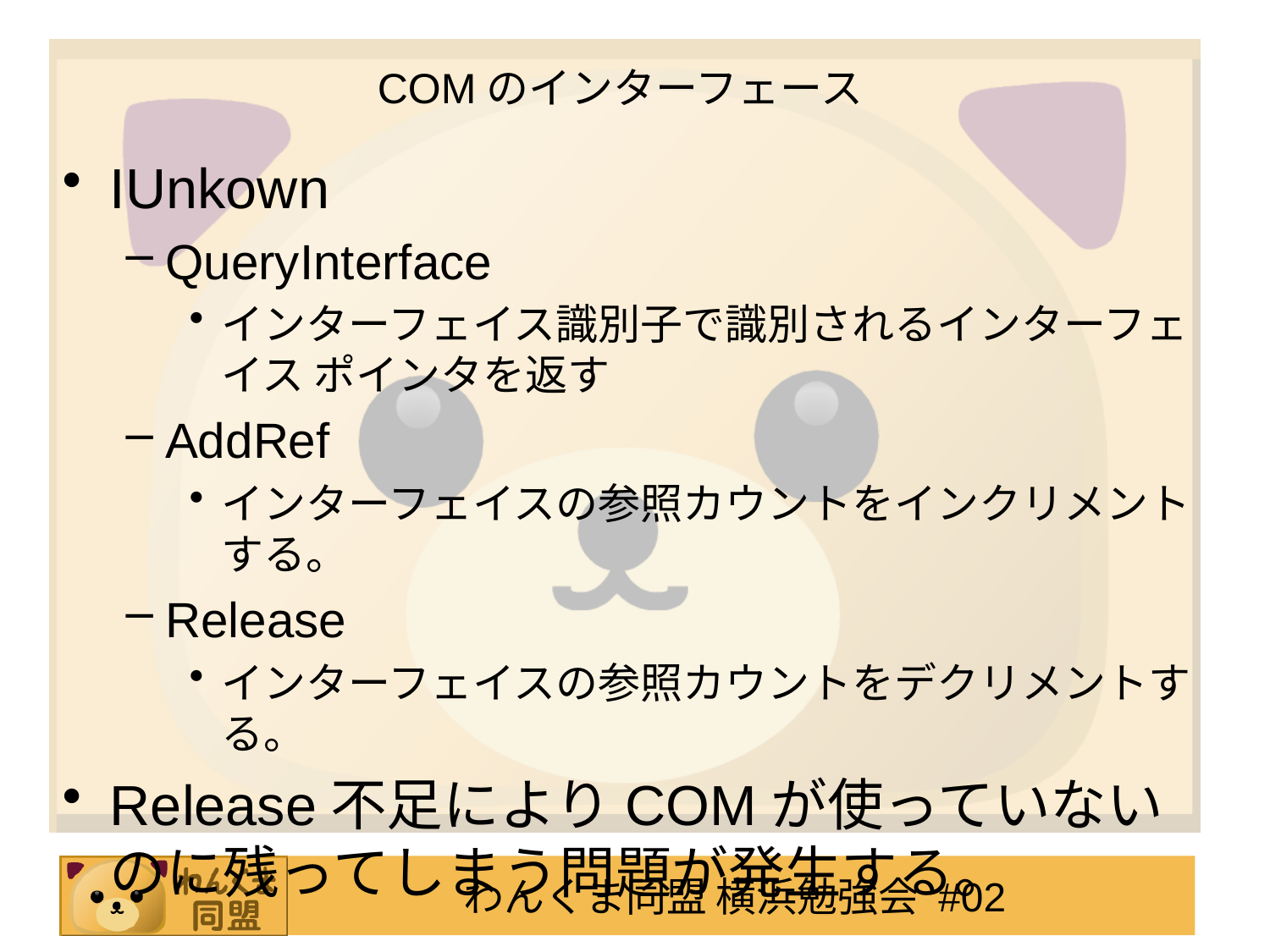

# COMのインターフェース
IUnkown
QueryInterface
インターフェイス識別子で識別されるインターフェイス ポインタを返す
AddRef
インターフェイスの参照カウントをインクリメントする。
Release
インターフェイスの参照カウントをデクリメントする。
Release不足によりCOMが使っていないのに残ってしまう問題が発生する。